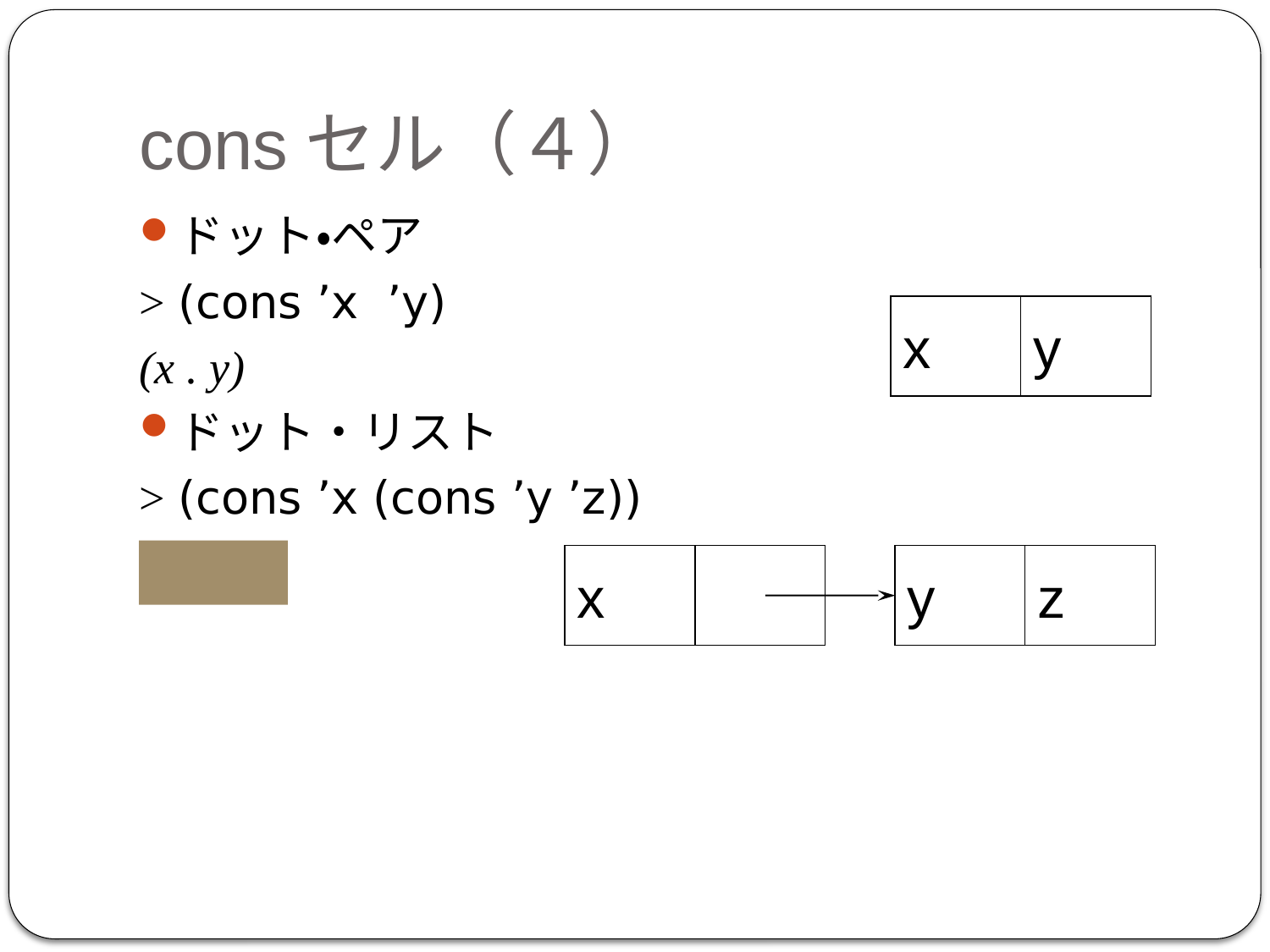

# consセル（４）
ドット・ペア
> (cons ’x  ’y)
(x . y)
ドット・リスト
> (cons ’x (cons ’y ’z))
(x y . z)
x
y

y
z
x